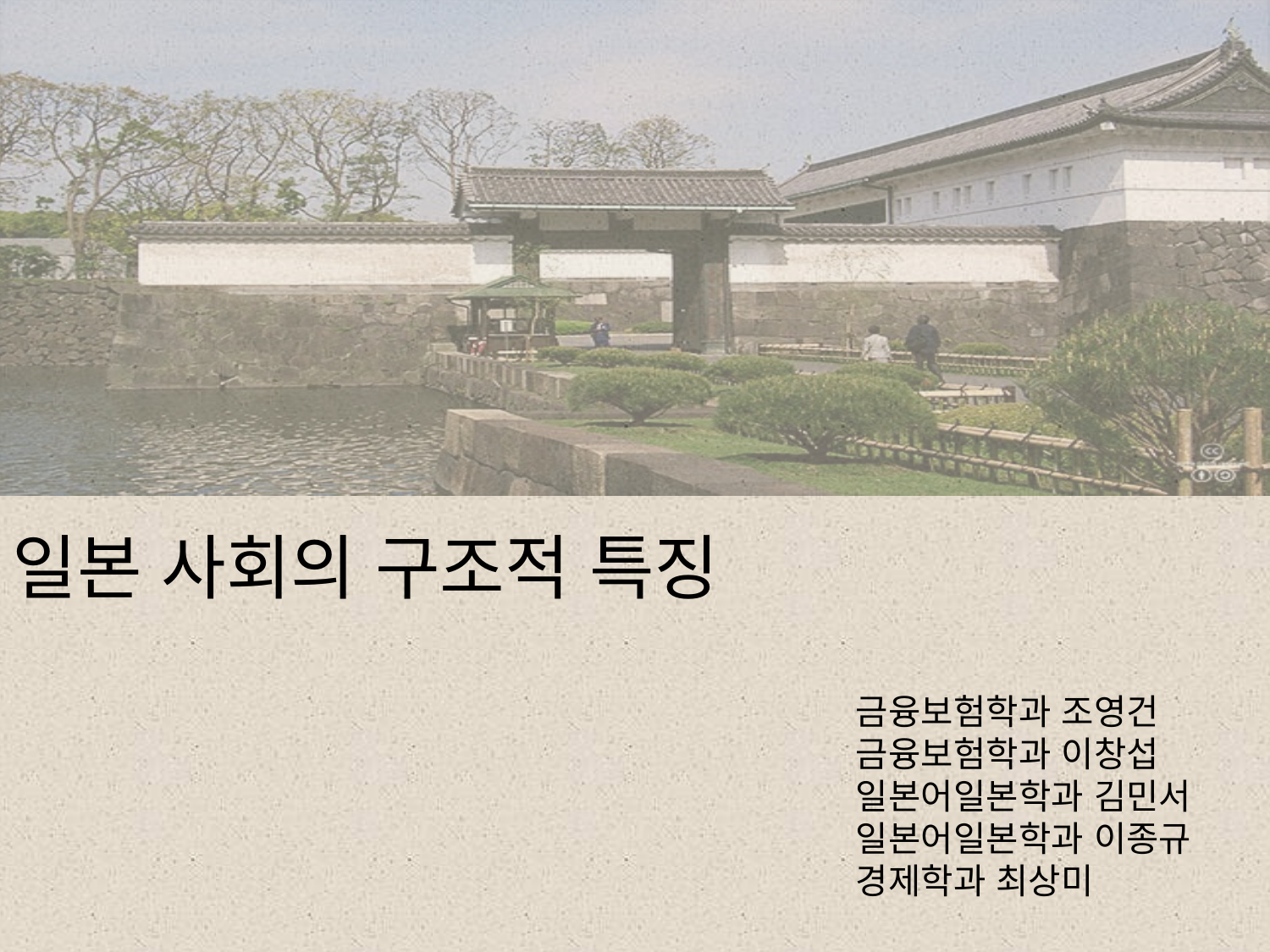

일본 사회의 구조적 특징
금융보험학과 조영건
금융보험학과 이창섭
일본어일본학과 김민서
일본어일본학과 이종규
경제학과 최상미